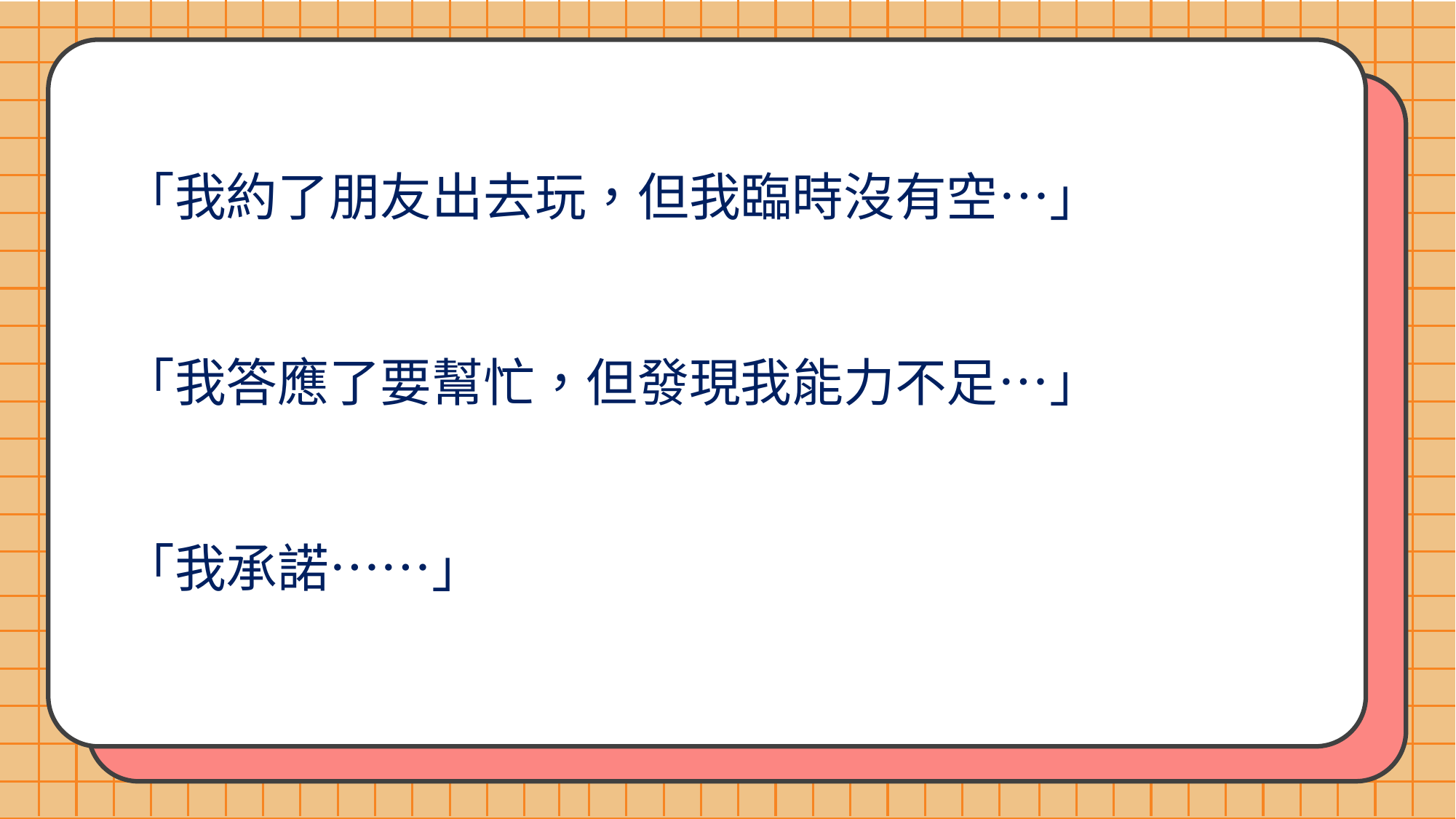

「我約了朋友出去玩，但我臨時沒有空…」

「我答應了要幫忙，但發現我能力不足…」

「我承諾……」